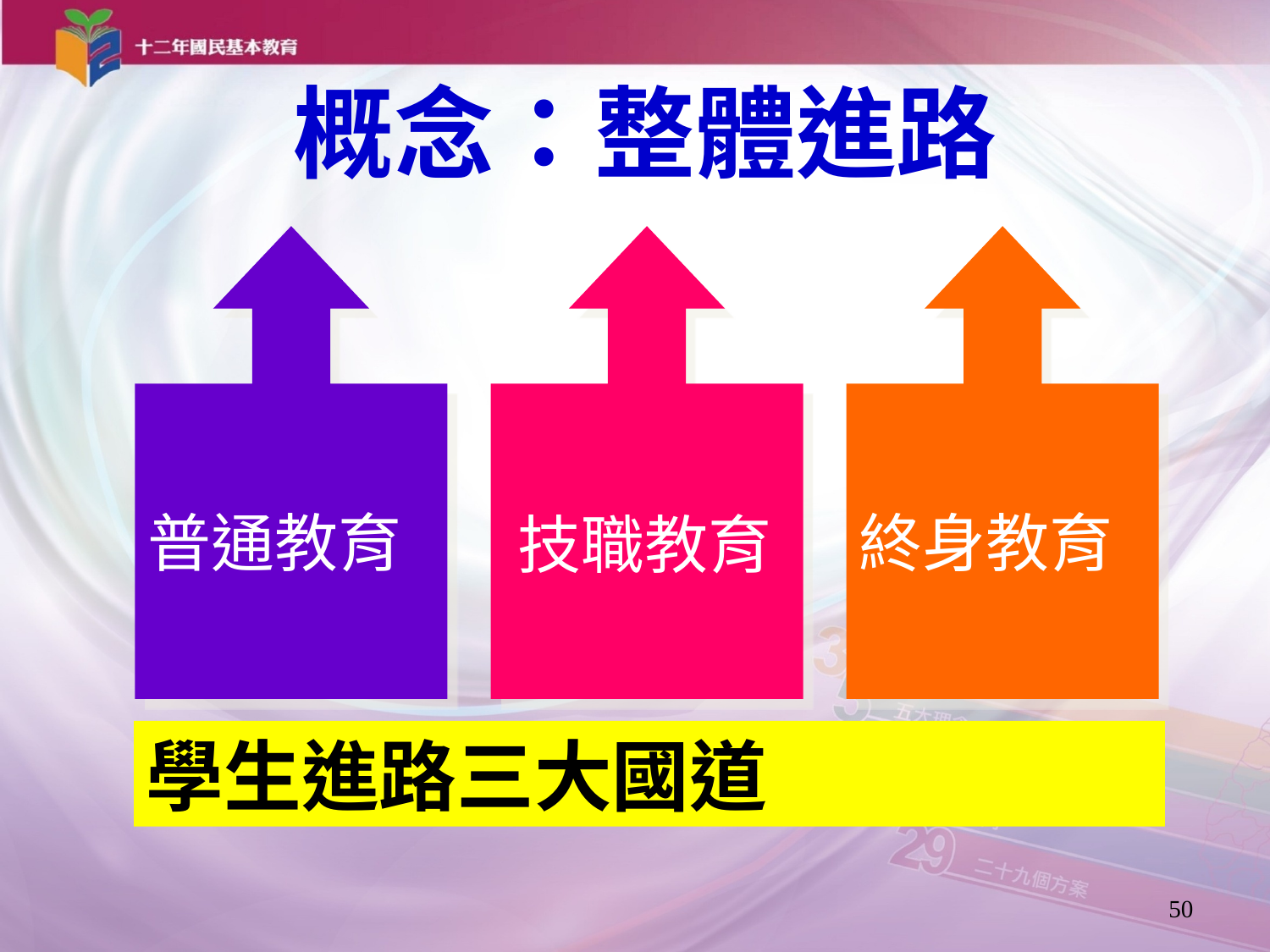

# 概念：整體進路
普通教育

終身教育
技職教育
學生進路三大國道
50